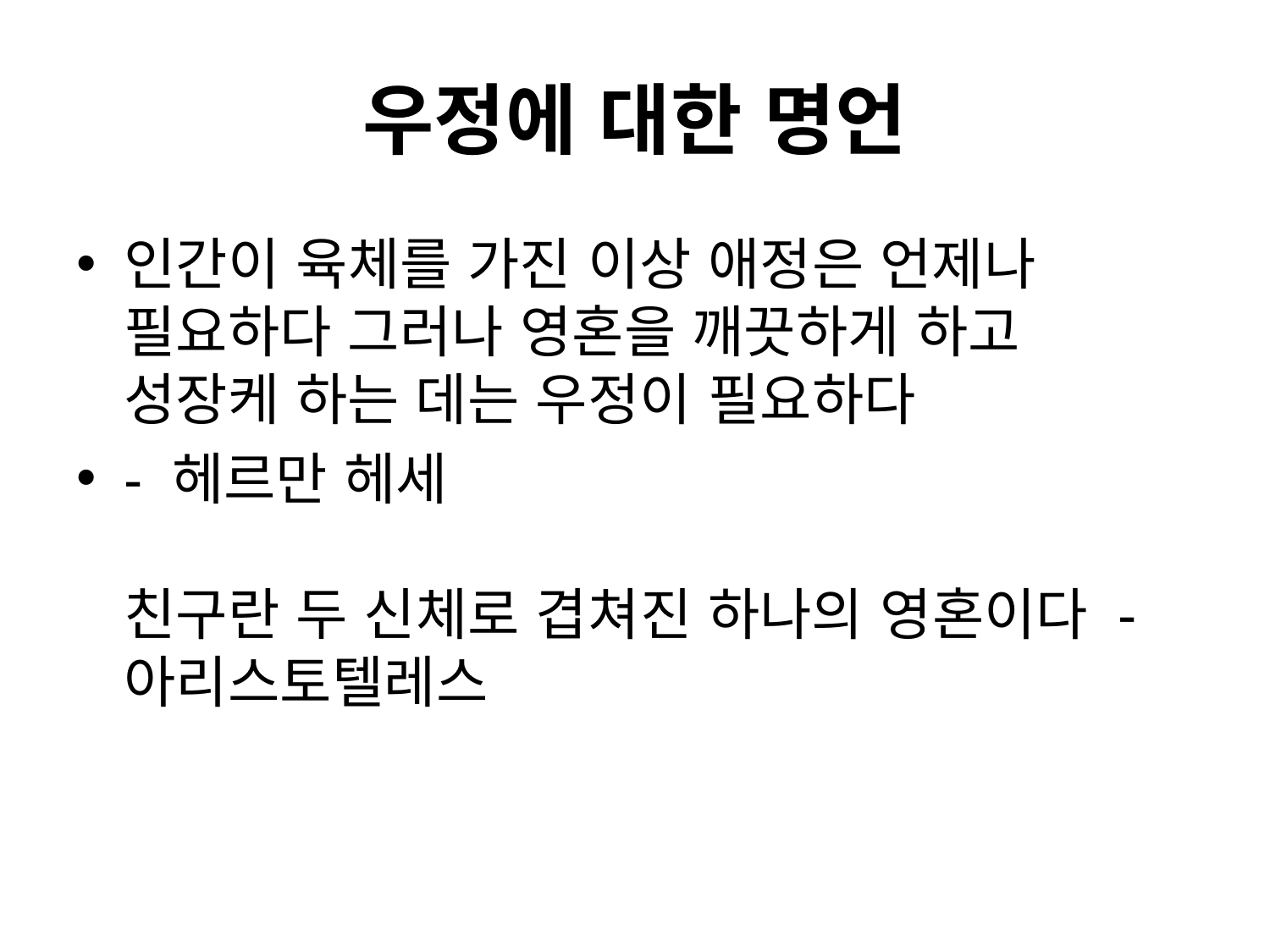

# 우정에 대한 명언
인간이 육체를 가진 이상 애정은 언제나 필요하다 그러나 영혼을 깨끗하게 하고
성장케 하는 데는 우정이 필요하다
- 헤르만 헤세
친구란 두 신체로 겹쳐진 하나의 영혼이다 - 아리스토텔레스